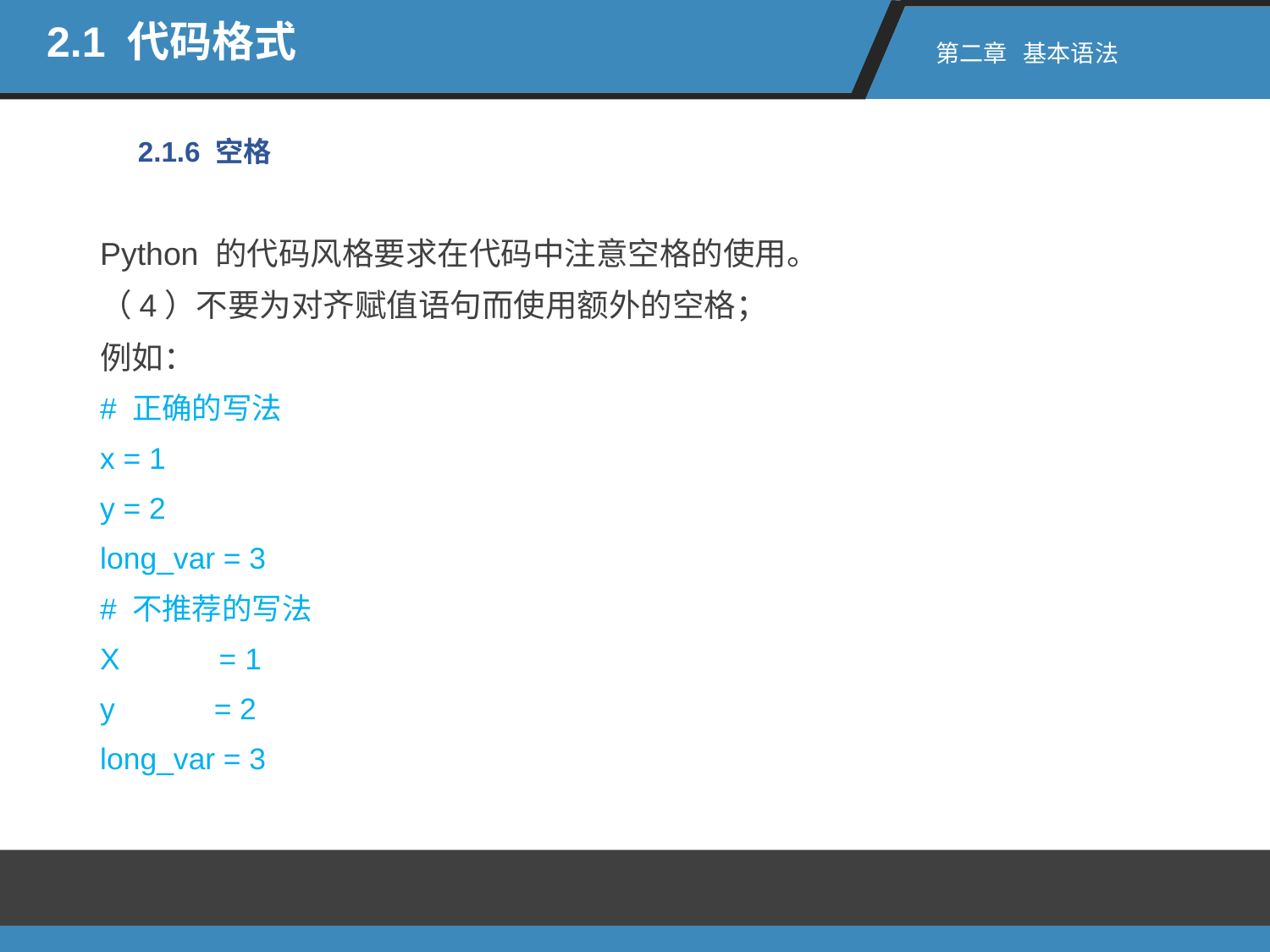

2.1 代码格式

第二章   基本语法
2.1.6 空格
Python 的代码风格要求在代码中注意空格的使用。
（4）不要为对齐赋值语句而使用额外的空格；
例如：
# 正确的写法
x = 1
y = 2
long_var = 3
# 不推荐的写法
X            = 1
y            = 2
long_var = 3